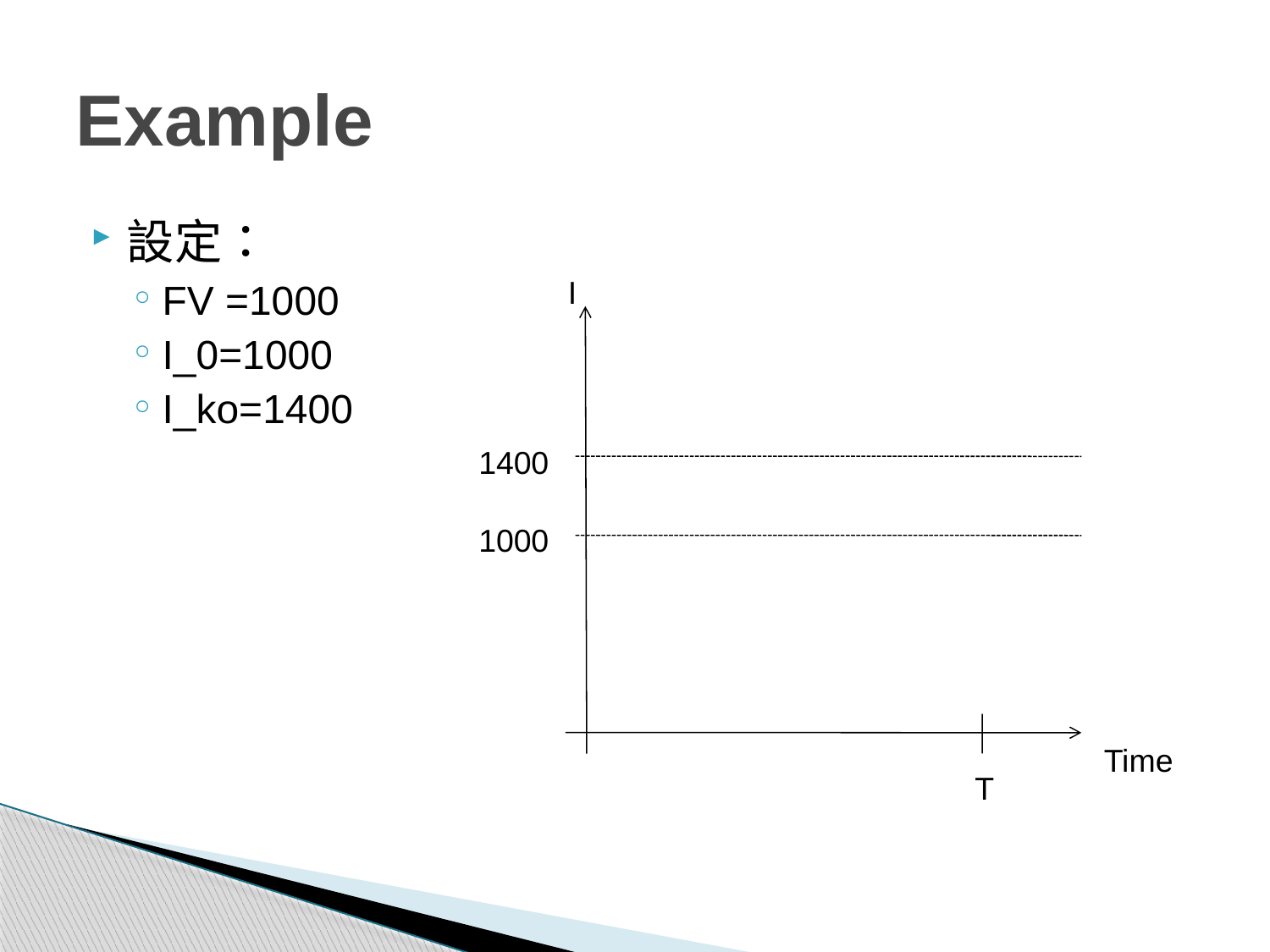

# Example
設定：
FV =1000
I_0=1000
I_ko=1400
I
1400
1000
Time
T